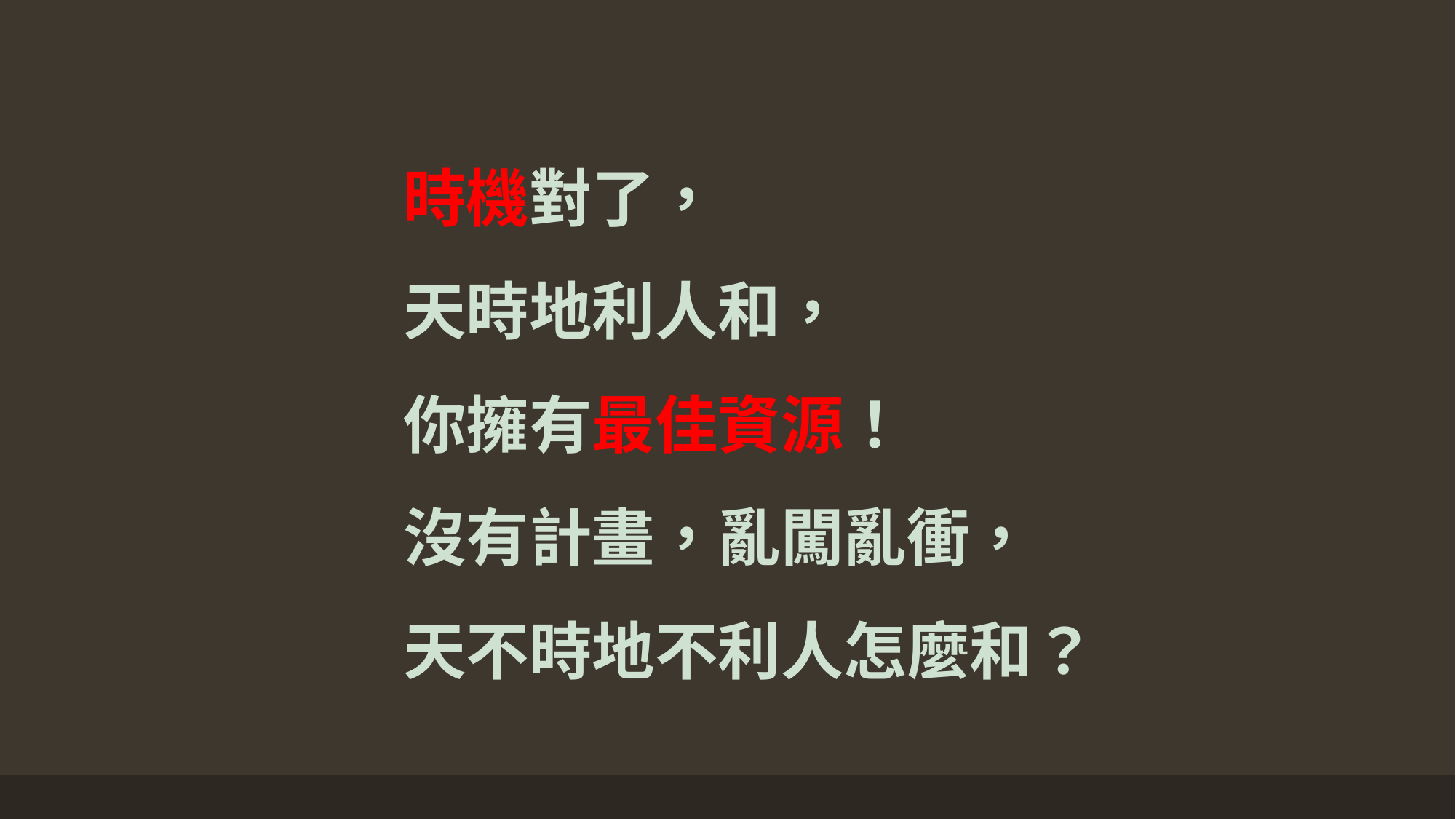

# 時機對了， 天時地利人和， 你擁有最佳資源！ 沒有計畫，亂闖亂衝， 天不時地不利人怎麼和？